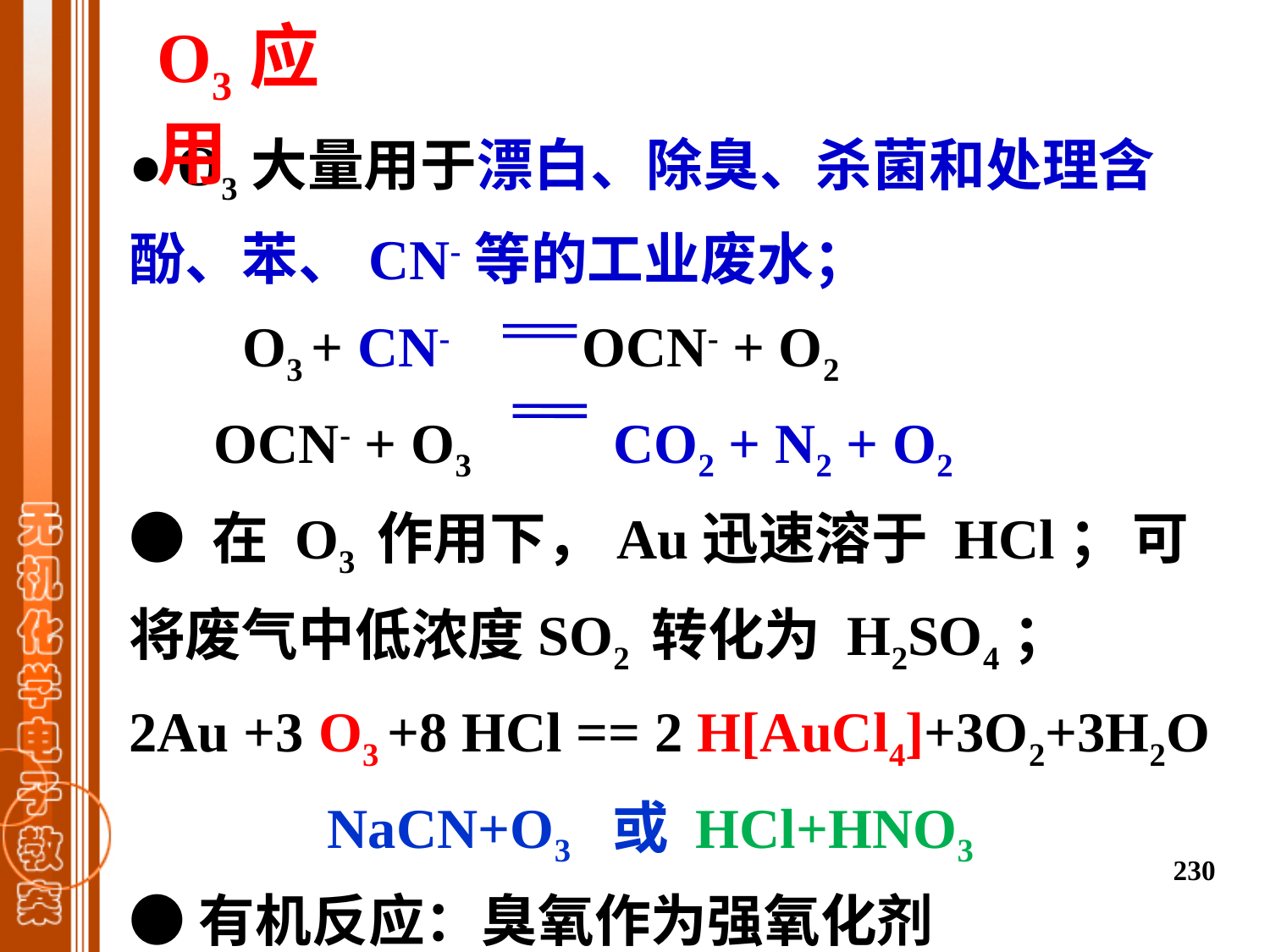

O3应用
● O3大量用于漂白、除臭、杀菌和处理含酚、苯、CN-等的工业废水；
        O3 + CN-                OCN- + O2
      OCN- + O3          CO2 + N2 + O2
● 在 O3 作用下，Au迅速溶于 HCl； 可将废气中低浓度SO2 转化为 H2SO4；
2Au +3 O3 +8 HCl == 2 H[AuCl4]+3O2+3H2O
              NaCN+O3  或 HCl+HNO3
●有机反应：臭氧作为强氧化剂

230